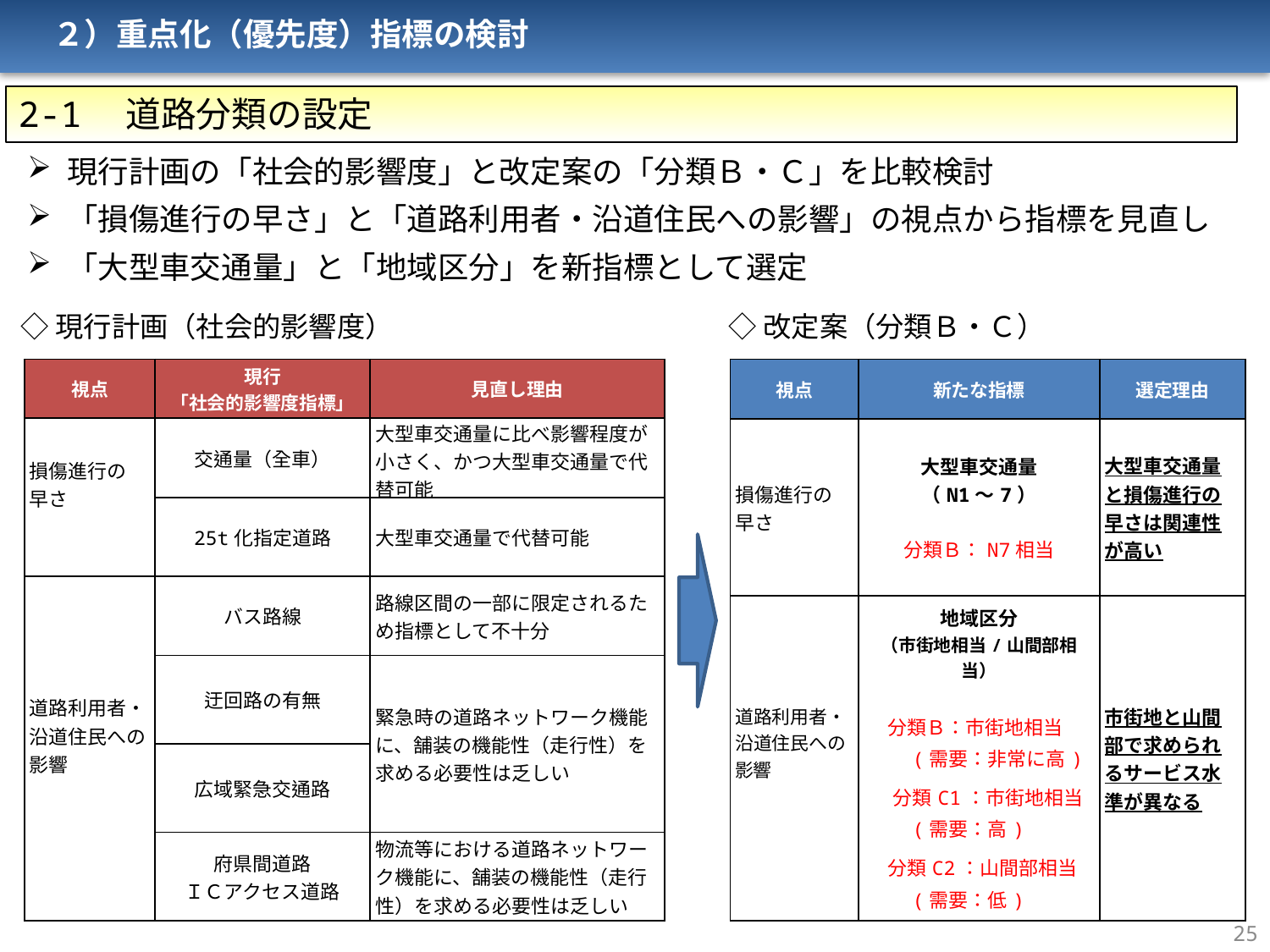

２）重点化（優先度）指標の検討
2-1　道路分類の設定
現行計画の「社会的影響度」と改定案の「分類Ｂ・Ｃ」を比較検討
「損傷進行の早さ」と「道路利用者・沿道住民への影響」の視点から指標を見直し
「大型車交通量」と「地域区分」を新指標として選定

◇現行計画（社会的影響度）
◇改定案（分類Ｂ・Ｃ）
| 視点 | 現行 「社会的影響度指標」 | 見直し理由 |
| --- | --- | --- |
| 損傷進行の 早さ | 交通量（全車） | 大型車交通量に比べ影響程度が小さく、かつ大型車交通量で代替可能 |
|  | 25t化指定道路 | 大型車交通量で代替可能 |
| 道路利用者・沿道住民への影響 | バス路線 | 路線区間の一部に限定されるため指標として不十分 |
|  | 迂回路の有無 | 緊急時の道路ネットワーク機能に、舗装の機能性（走行性）を求める必要性は乏しい |
|  | 広域緊急交通路 |  |
|  | 府県間道路 ＩＣアクセス道路 | 物流等における道路ネットワーク機能に、舗装の機能性（走行性）を求める必要性は乏しい |
| 視点 | 新たな指標 | 選定理由 |
| --- | --- | --- |
| 損傷進行の 早さ | 大型車交通量 （N1～7） 分類Ｂ：N7相当 | 大型車交通量と損傷進行の早さは関連性が高い |
| 道路利用者・沿道住民への影響 | 地域区分 （市街地相当/山間部相当） 　 分類Ｂ：市街地相当 　　 (需要：非常に高) 　分類C1：市街地相当 　　 (需要：高) 　 分類C2：山間部相当 　　 (需要：低) | 市街地と山間部で求められるサービス水準が異なる |

25